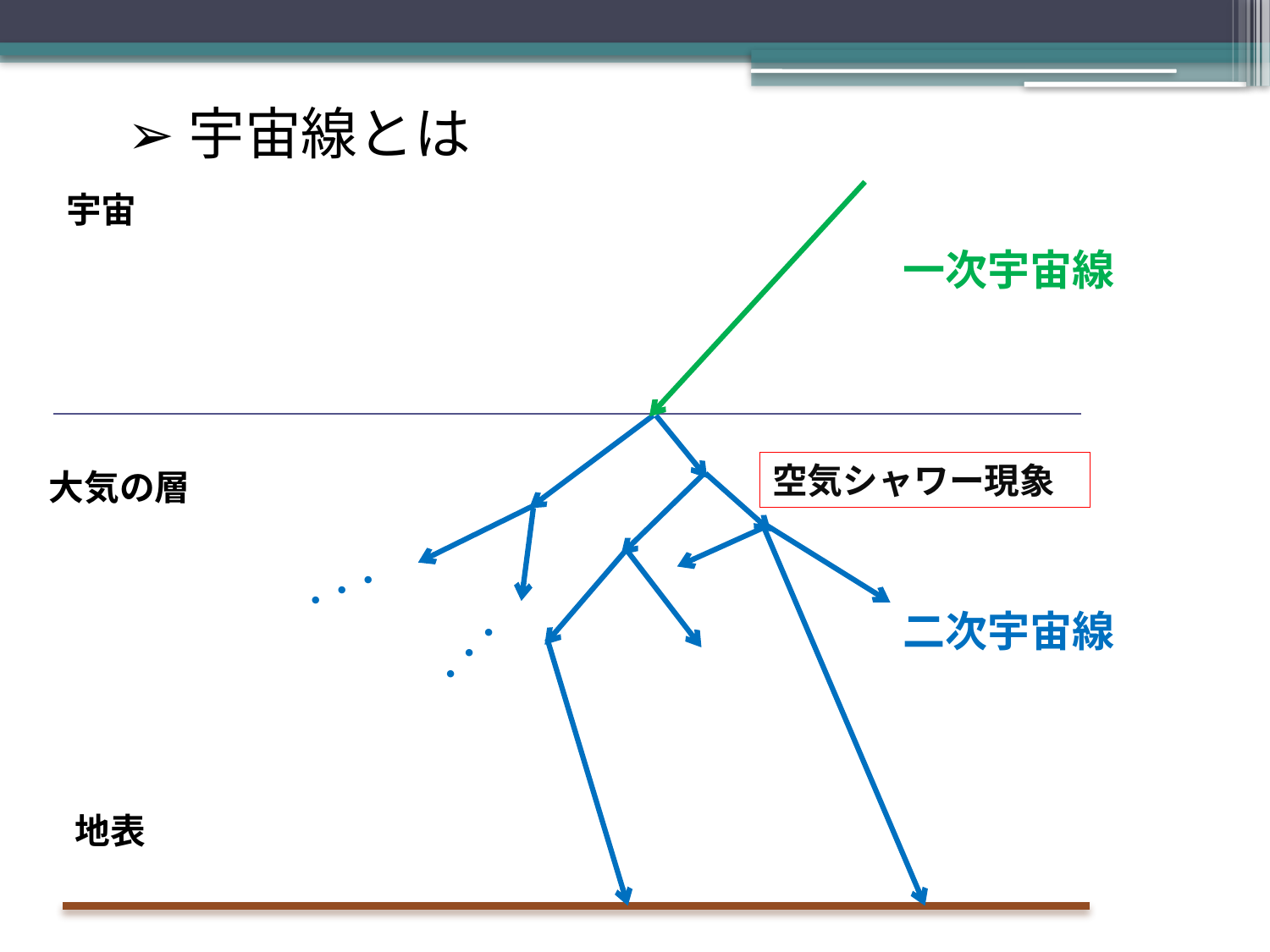

➢宇宙線とは
宇宙
一次宇宙線
空気シャワー現象
・・・
二次宇宙線
・・・
大気の層
地表